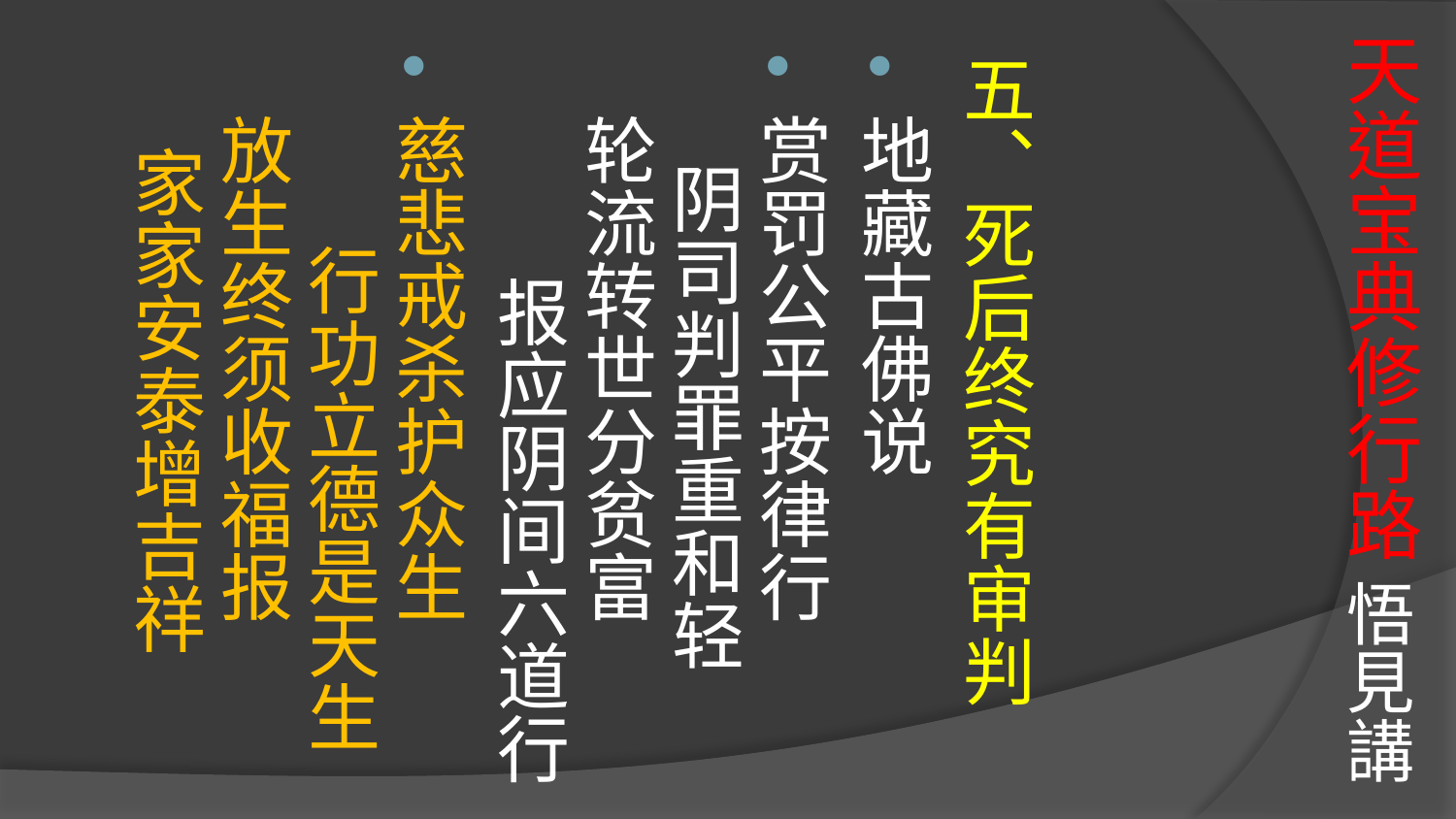

# 天道宝典修行路 悟見講
五、死后终究有审判
地藏古佛说
赏罚公平按律行              阴司判罪重和轻
轮流转世分贫富                     报应阴间六道行
慈悲戒杀护众生                   行功立德是天生
放生终须收福报             家家安泰增吉祥